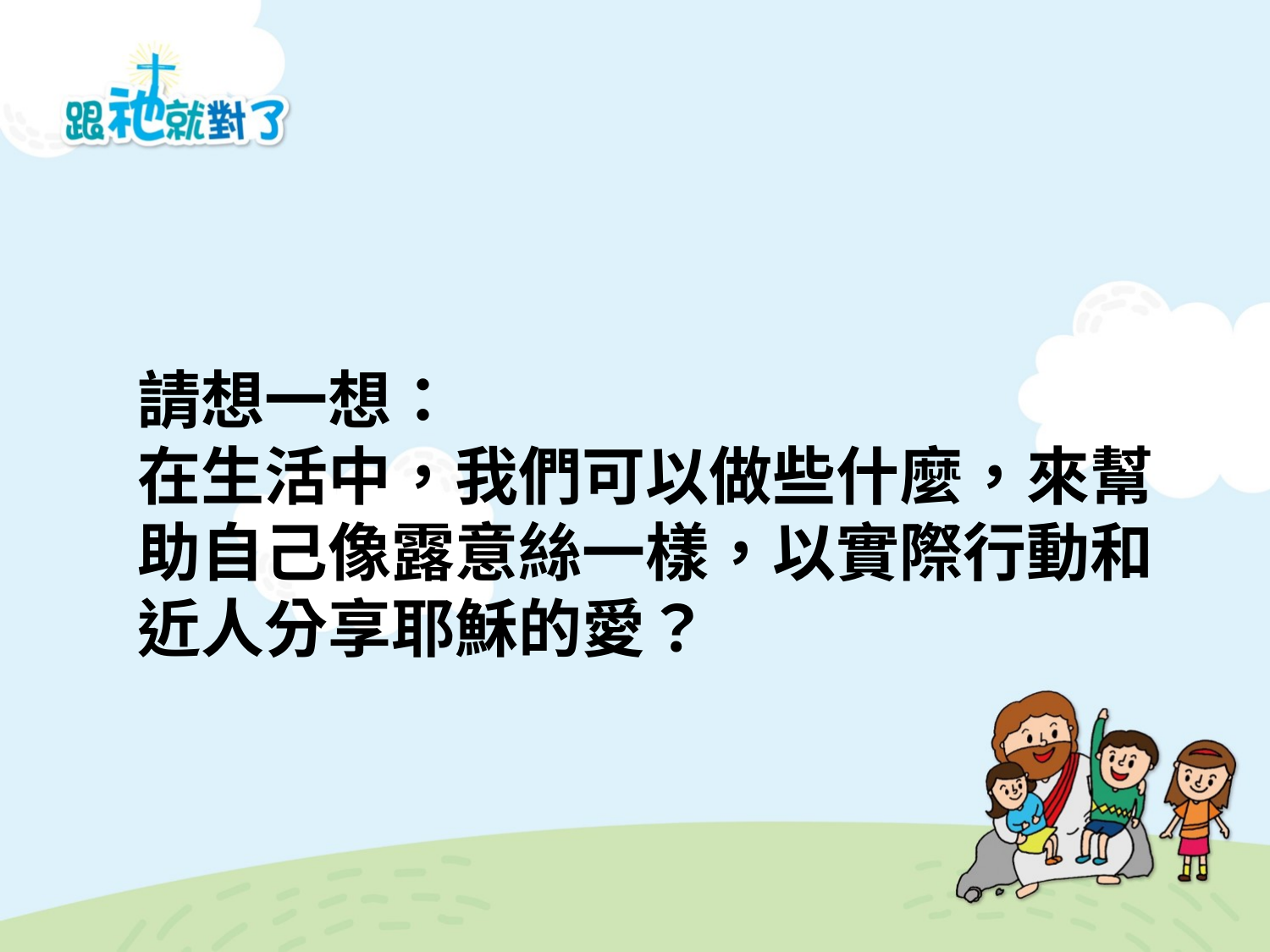

請想一想：
在生活中，我們可以做些什麼，來幫助自己像露意絲一樣，以實際行動和近人分享耶穌的愛？